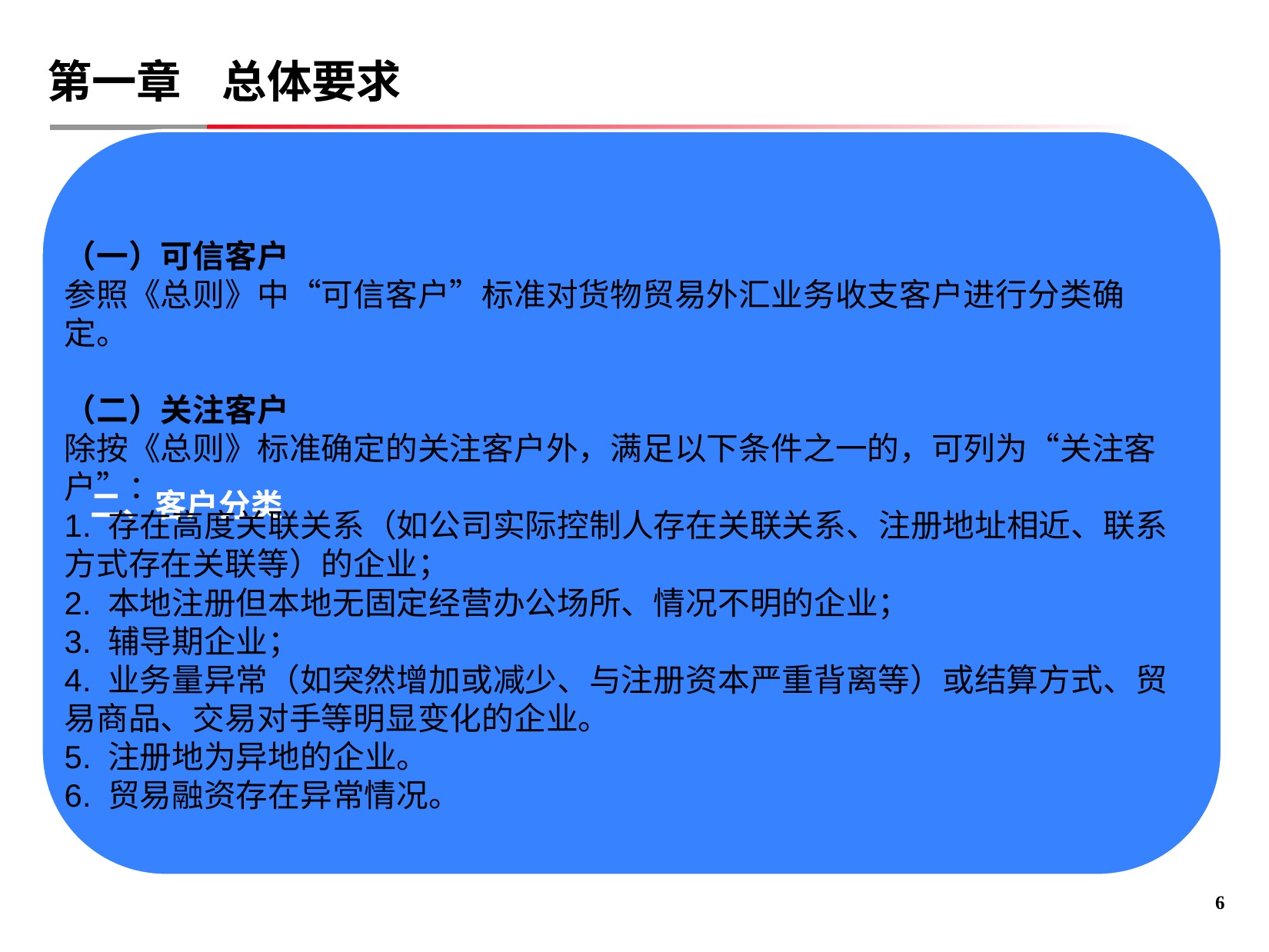

# 第一章    总体要求
二、客户分类
（一）可信客户
参照《总则》中“可信客户”标准对货物贸易外汇业务收支客户进行分类确定。

（二）关注客户
除按《总则》标准确定的关注客户外，满足以下条件之一的，可列为“关注客户”：
1. 存在高度关联关系（如公司实际控制人存在关联关系、注册地址相近、联系方式存在关联等）的企业；
2. 本地注册但本地无固定经营办公场所、情况不明的企业；
3. 辅导期企业；
4. 业务量异常（如突然增加或减少、与注册资本严重背离等）或结算方式、贸易商品、交易对手等明显变化的企业。
5. 注册地为异地的企业。
6. 贸易融资存在异常情况。
6